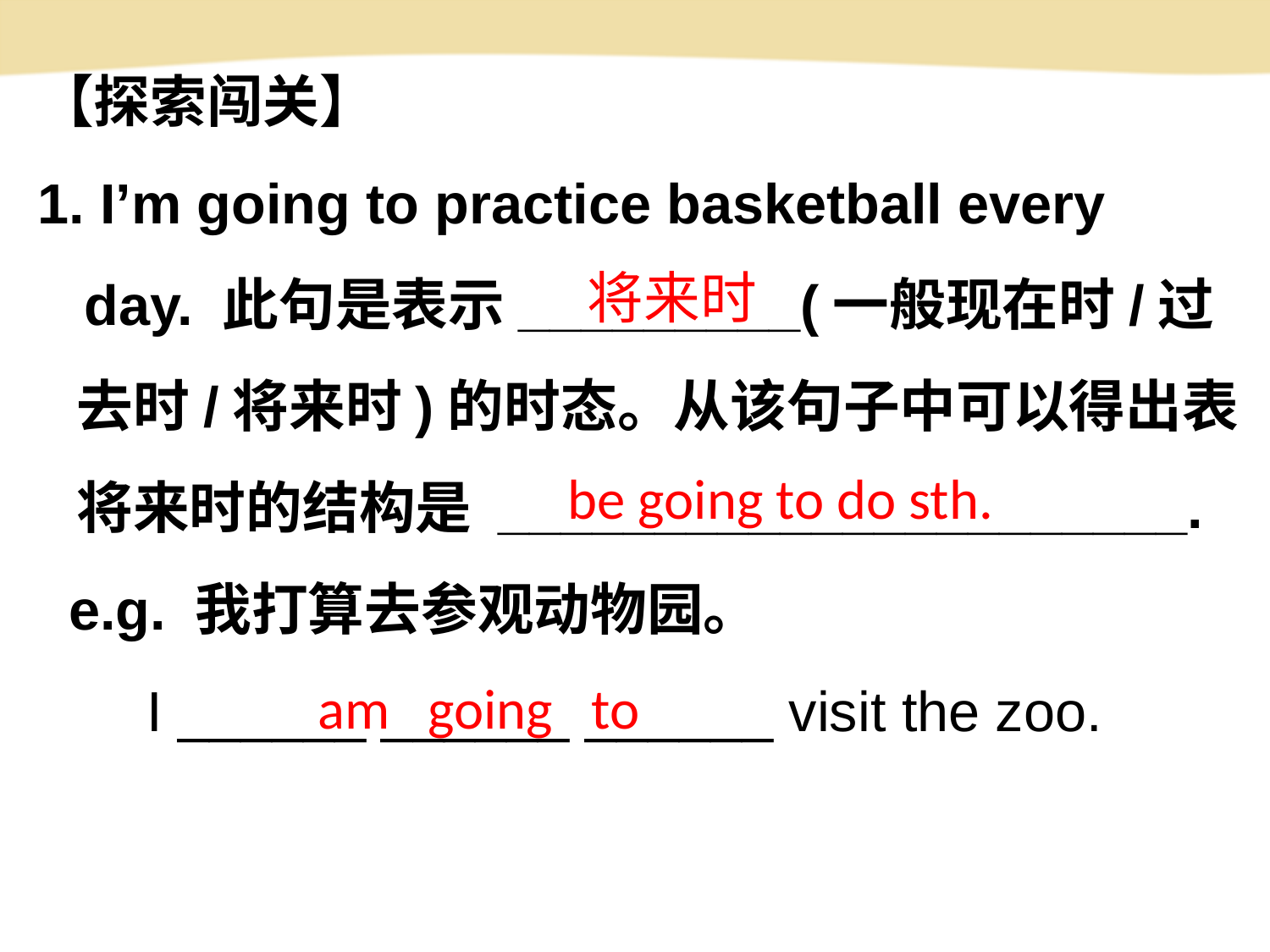

【探索闯关】
1. I’m going to practice basketball every
   day. 此句是表示_________(一般现在时/过
  去时/将来时)的时态。从该句子中可以得出表
  将来时的结构是 ______________________.
  e.g. 我打算去参观动物园。
       I ______ ______ ______ visit the zoo.

将来时
be going to do sth.
am   going   to